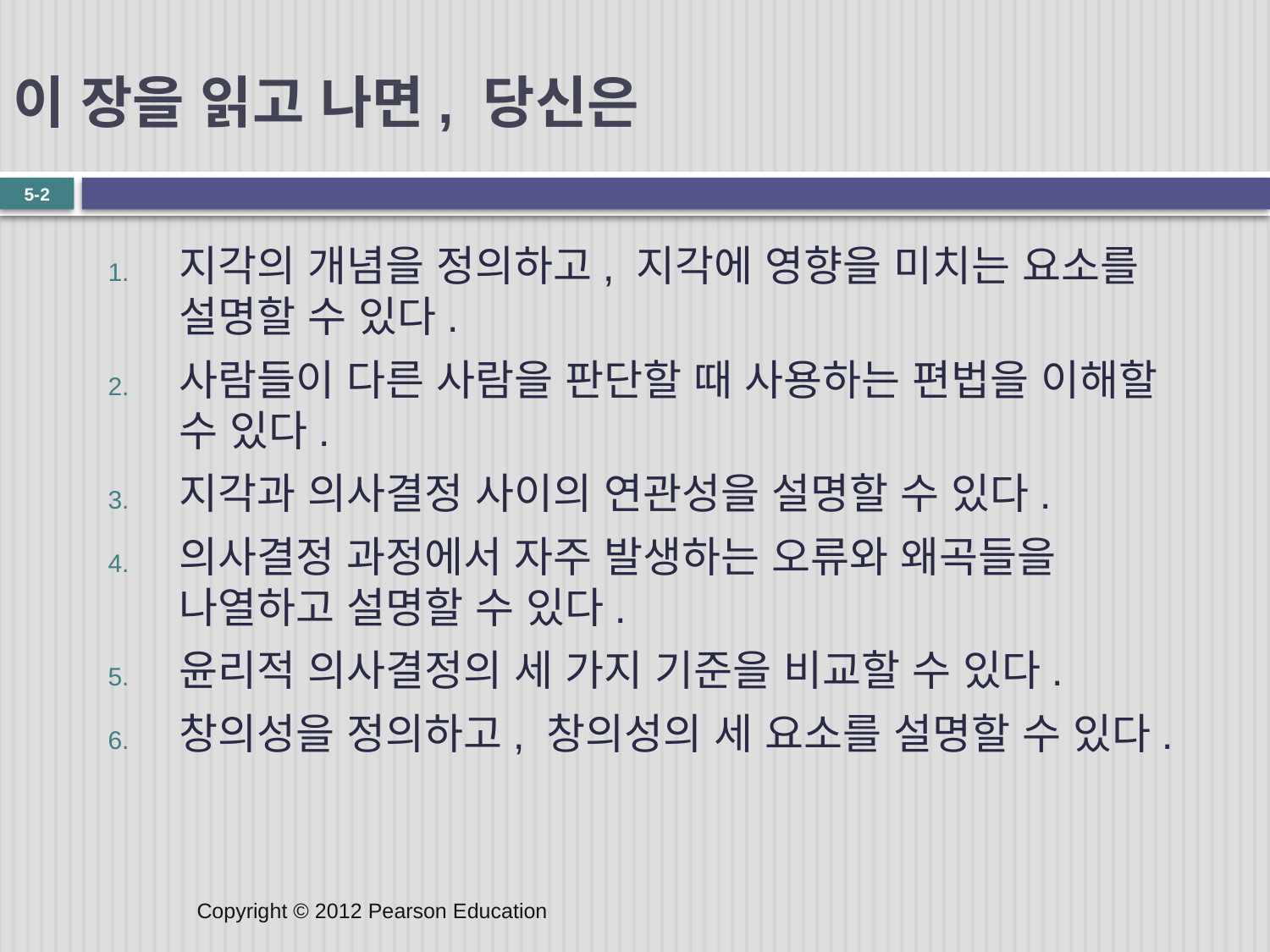

# 이 장을 읽고 나면, 당신은
5-2
지각의 개념을 정의하고, 지각에 영향을 미치는 요소를 설명할 수 있다.
사람들이 다른 사람을 판단할 때 사용하는 편법을 이해할 수 있다.
지각과 의사결정 사이의 연관성을 설명할 수 있다.
의사결정 과정에서 자주 발생하는 오류와 왜곡들을 나열하고 설명할 수 있다.
윤리적 의사결정의 세 가지 기준을 비교할 수 있다.
창의성을 정의하고, 창의성의 세 요소를 설명할 수 있다.